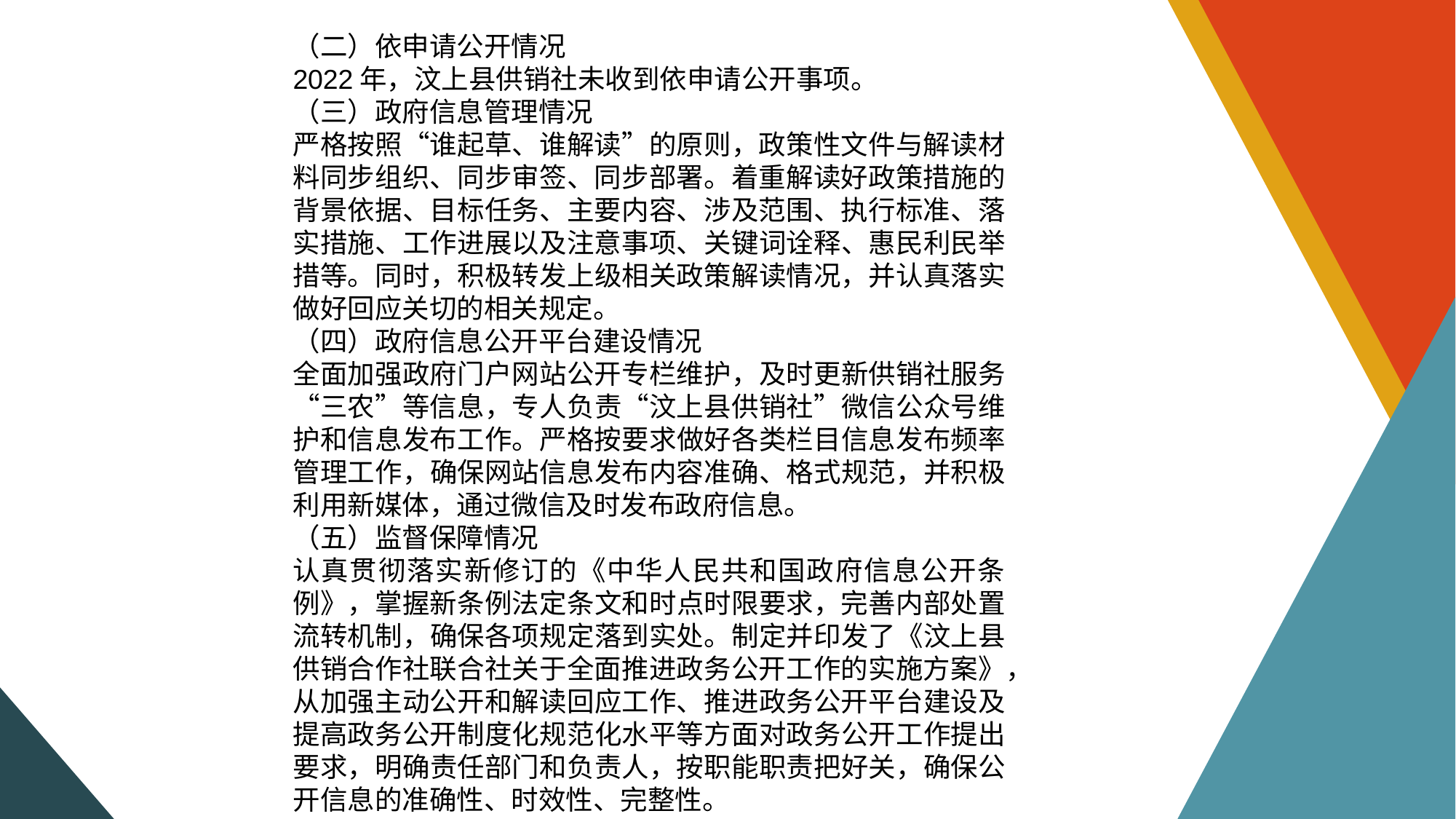

（二）依申请公开情况
2022年，汶上县供销社未收到依申请公开事项。
（三）政府信息管理情况
严格按照“谁起草、谁解读”的原则，政策性文件与解读材料同步组织、同步审签、同步部署。着重解读好政策措施的背景依据、目标任务、主要内容、涉及范围、执行标准、落实措施、工作进展以及注意事项、关键词诠释、惠民利民举措等。同时，积极转发上级相关政策解读情况，并认真落实做好回应关切的相关规定。
（四）政府信息公开平台建设情况
全面加强政府门户网站公开专栏维护，及时更新供销社服务“三农”等信息，专人负责“汶上县供销社”微信公众号维护和信息发布工作。严格按要求做好各类栏目信息发布频率管理工作，确保网站信息发布内容准确、格式规范，并积极利用新媒体，通过微信及时发布政府信息。
（五）监督保障情况
认真贯彻落实新修订的《中华人民共和国政府信息公开条例》，掌握新条例法定条文和时点时限要求，完善内部处置流转机制，确保各项规定落到实处。制定并印发了《汶上县供销合作社联合社关于全面推进政务公开工作的实施方案》，从加强主动公开和解读回应工作、推进政务公开平台建设及提高政务公开制度化规范化水平等方面对政务公开工作提出要求，明确责任部门和负责人，按职能职责把好关，确保公开信息的准确性、时效性、完整性。